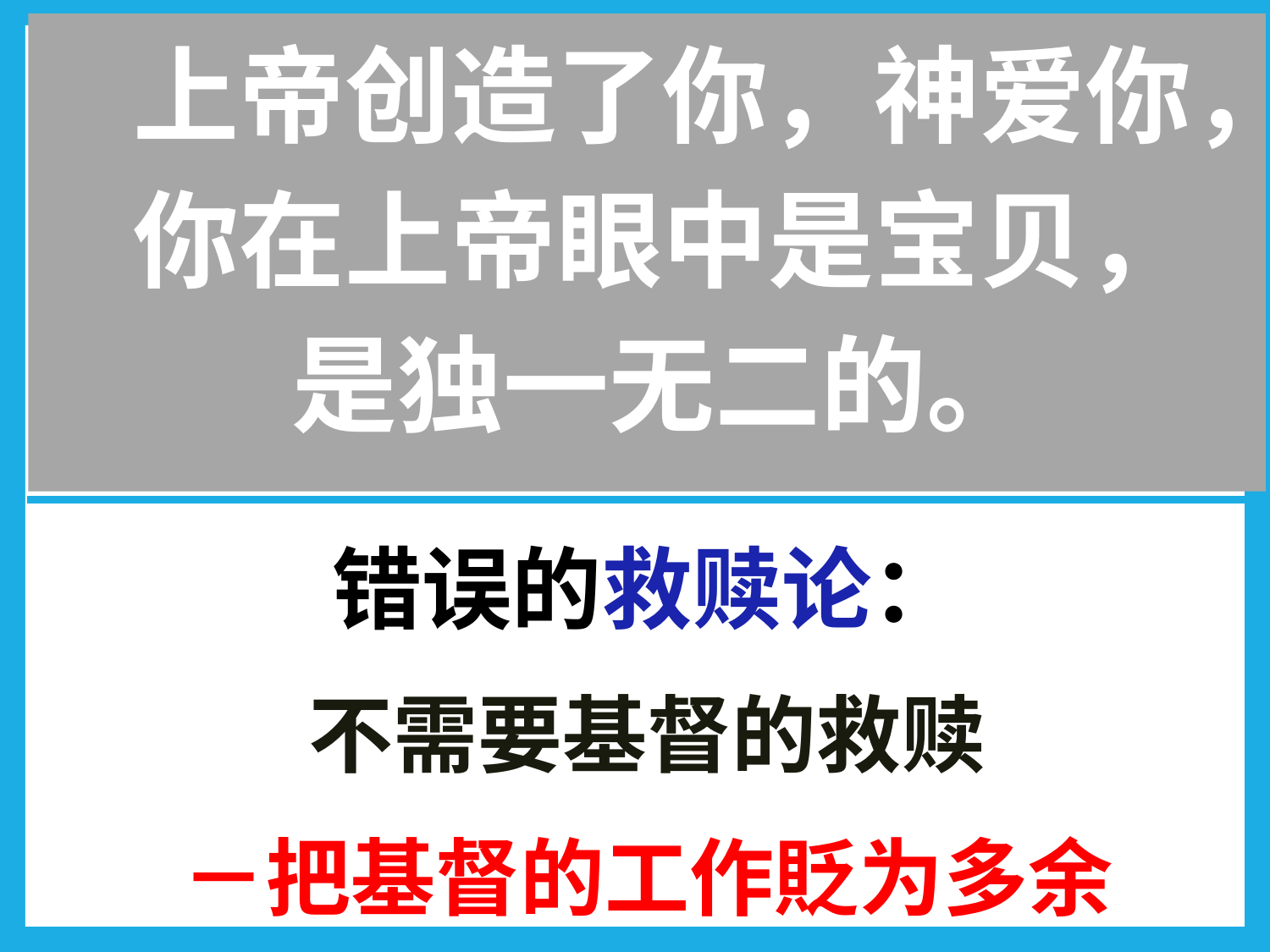

上帝创造了你，神爱你，
你在上帝眼中是宝贝，
是独一无二的。

错误的救赎论：
不需要基督的救赎
－把基督的工作貶为多余